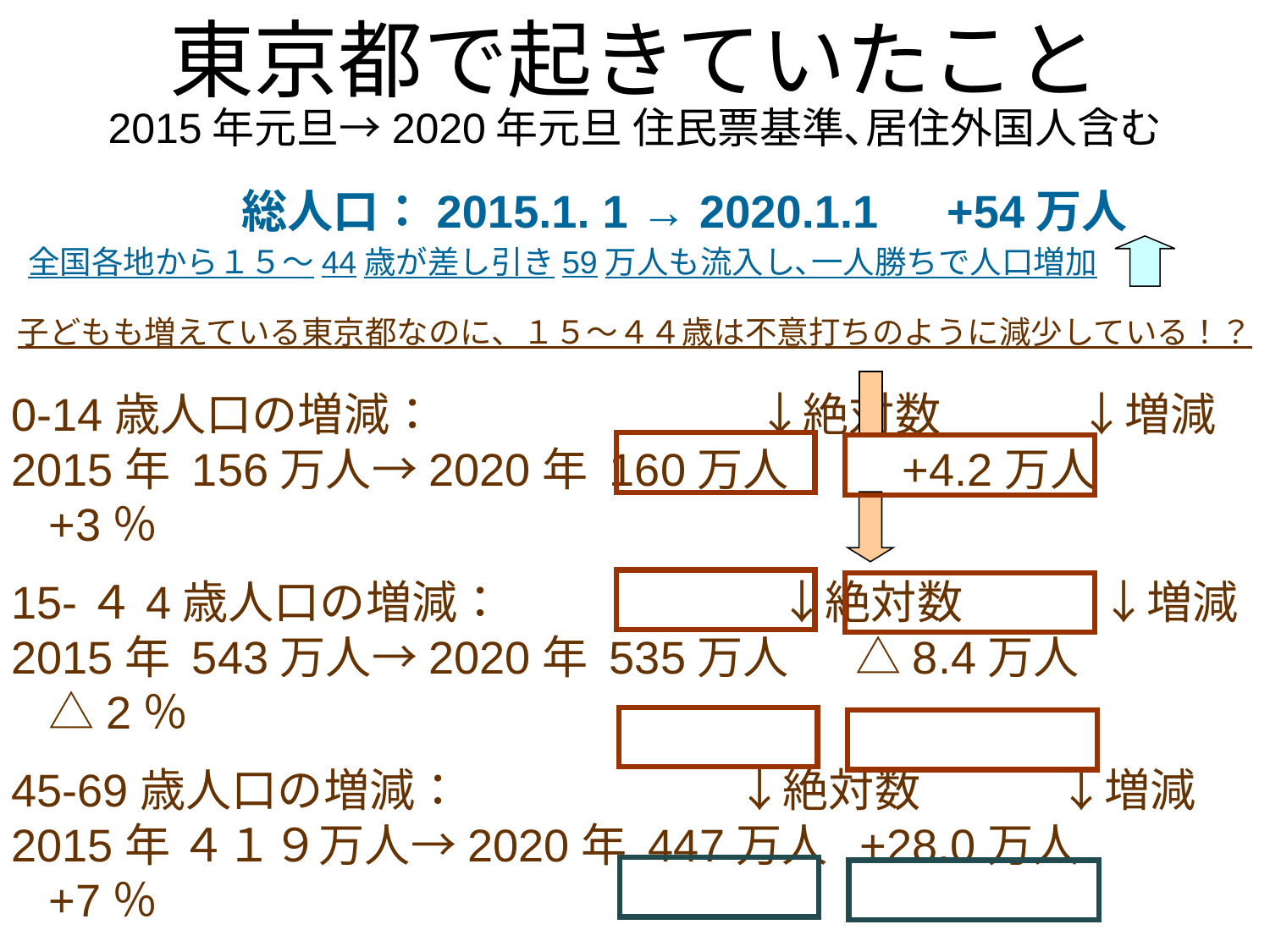

東京都で起きていたこと
2015年元旦→2020年元旦 住民票基準､居住外国人含む
　　総人口：2015.1. 1 → 2020.1.1　+54万人
0-14歳人口の増減：　　　　　　　↓絶対数　　　↓増減
2015年 156万人→2020年 160万人　　 +4.2万人　　 +3％
15-４4歳人口の増減：　　　　　　↓絶対数　　　↓増減
2015年 543万人→2020年 535万人　  △8.4万人　　△2％
45-69歳人口の増減：　　　　　　↓絶対数　　　↓増減
2015年 ４１９万人→2020年 447万人  +28.0万人　 　+7％
7０歳以上人口の増減：  　　　　　↓絶対数　　　↓増減
2015年 211万人→2020年 241万人　+29.9万人　+14％
全国各地から１５～44歳が差し引き59万人も流入し､一人勝ちで人口増加

子どもも増えている東京都なのに、１５～４４歳は不意打ちのように減少している！？